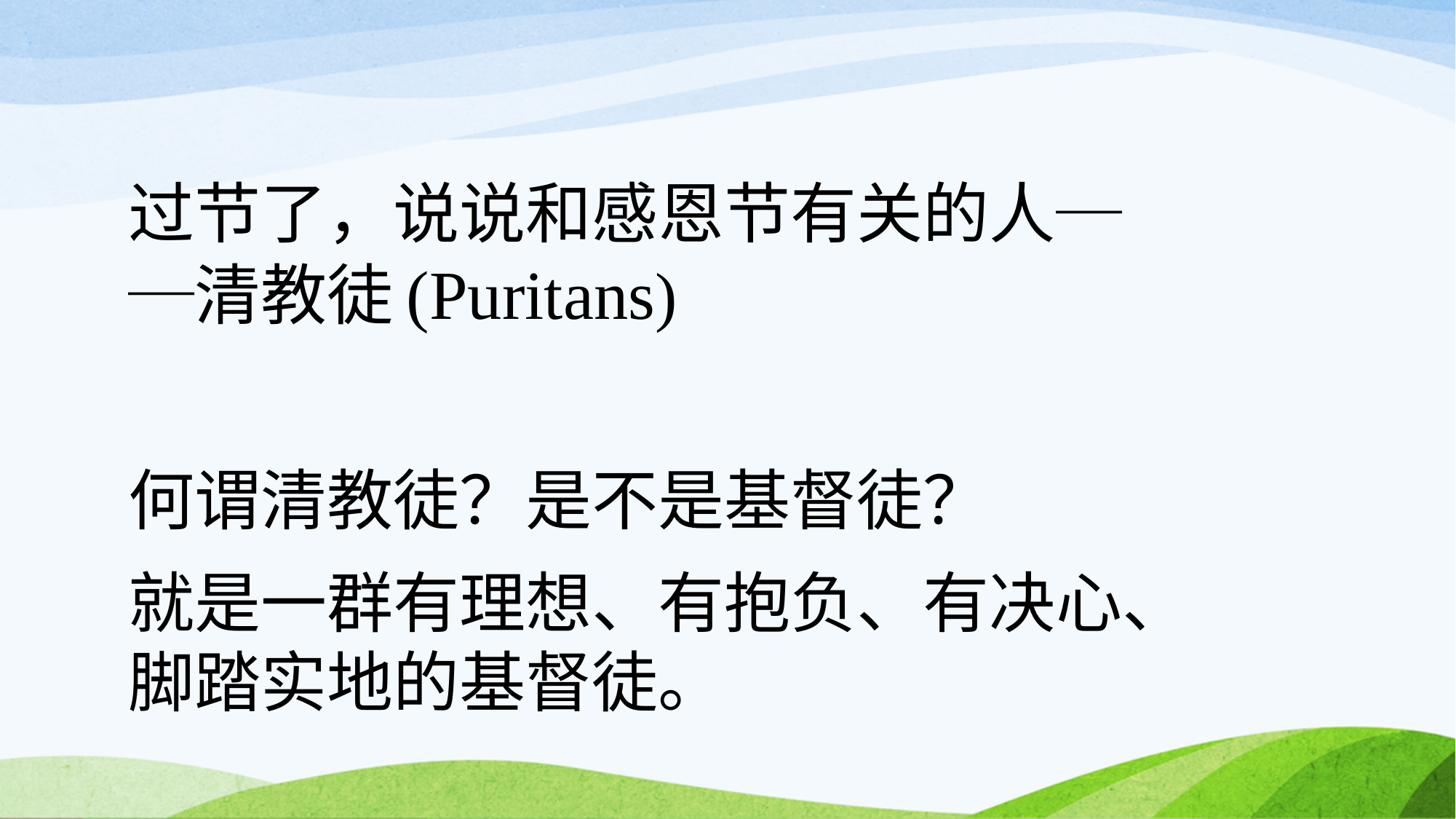

过节了，说说和感恩节有关的人──清教徒(Puritans)

何谓清教徒？是不是基督徒？
就是一群有理想、有抱负、有决心、脚踏实地的基督徒。